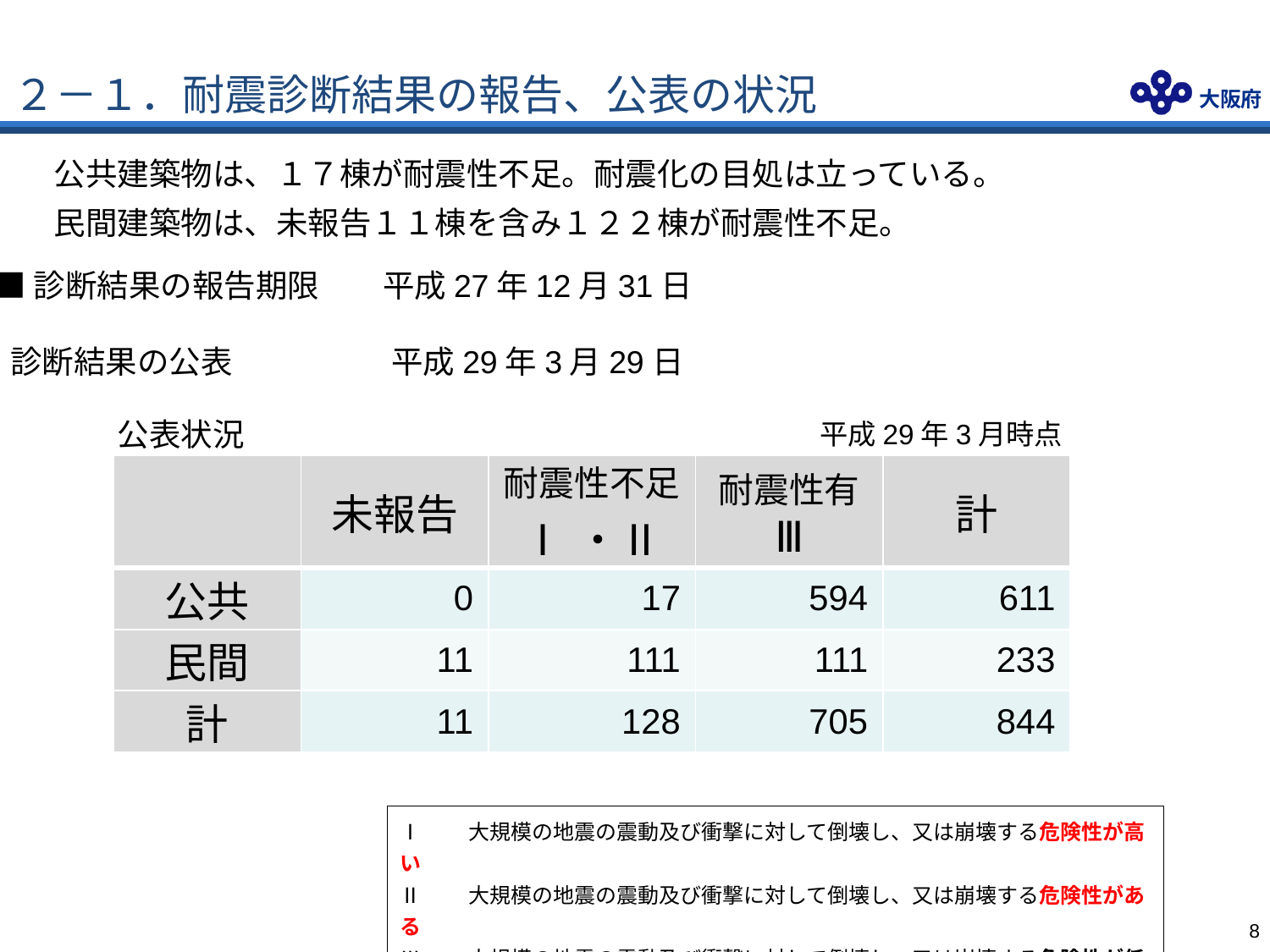

# ２－１．耐震診断結果の報告、公表の状況
公共建築物は、１７棟が耐震性不足。耐震化の目処は立っている。
民間建築物は、未報告１１棟を含み１２２棟が耐震性不足。
■診断結果の報告期限　　平成27年12月31日
■診断結果の公表　　　　　平成29年3月29日
公表状況
平成29年3月時点
|  | 未報告 | 耐震性不足 Ⅰ・Ⅱ | 耐震性有 Ⅲ | 計 |
| --- | --- | --- | --- | --- |
| 公共 | 0 | 17 | 594 | 611 |
| 民間 | 11 | 111 | 111 | 233 |
| 計 | 11 | 128 | 705 | 844 |
Ⅰ　　大規模の地震の震動及び衝撃に対して倒壊し、又は崩壊する危険性が高い
Ⅱ　　大規模の地震の震動及び衝撃に対して倒壊し、又は崩壊する危険性がある
Ⅲ　　大規模の地震の震動及び衝撃に対して倒壊し、又は崩壊する危険性が低い
8